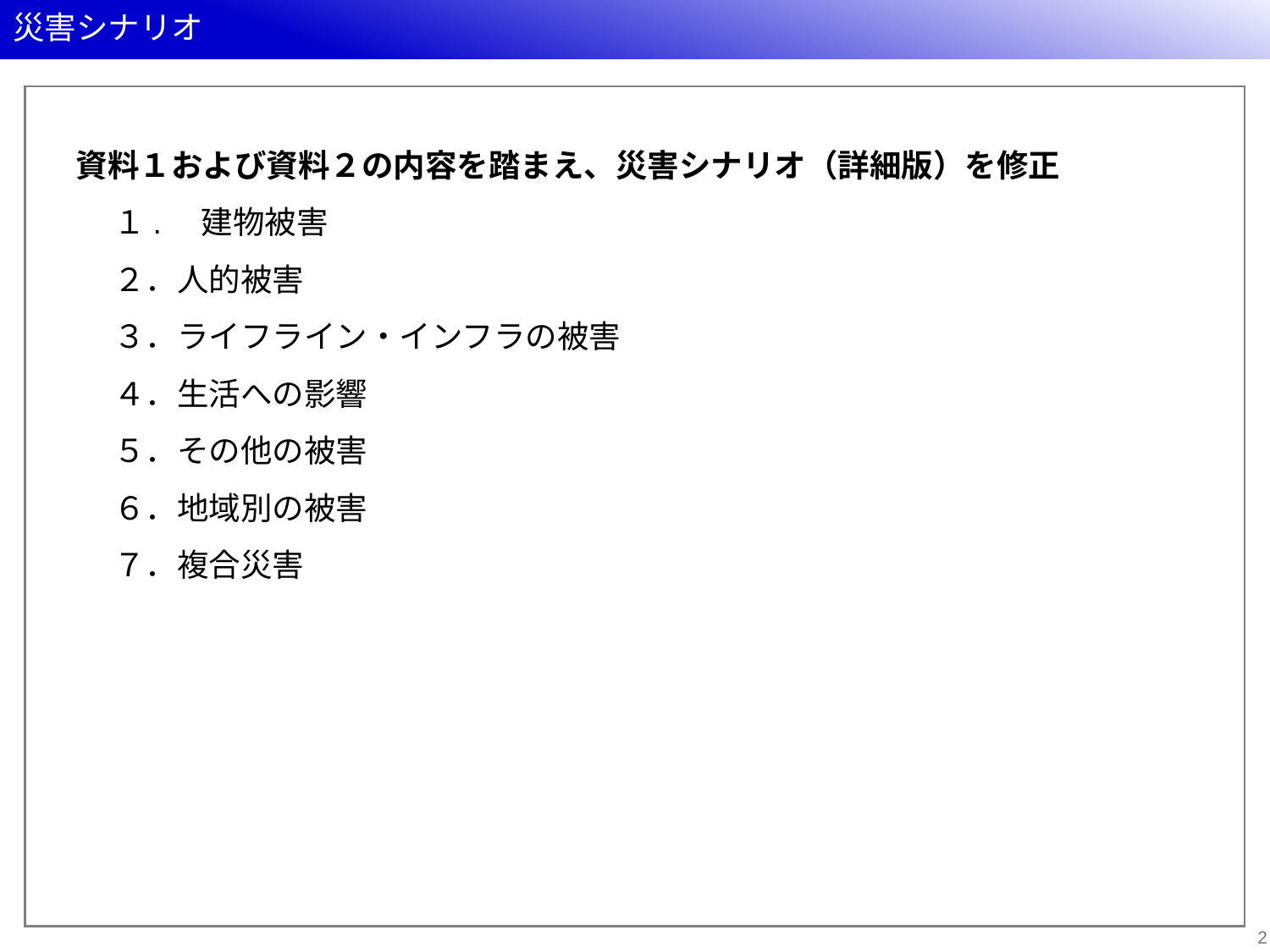

# 災害シナリオ
資料１および資料２の内容を踏まえ、災害シナリオ（詳細版）を修正
１.　建物被害
２．人的被害
３．ライフライン・インフラの被害
４．生活への影響
５．その他の被害
６．地域別の被害
７．複合災害

2